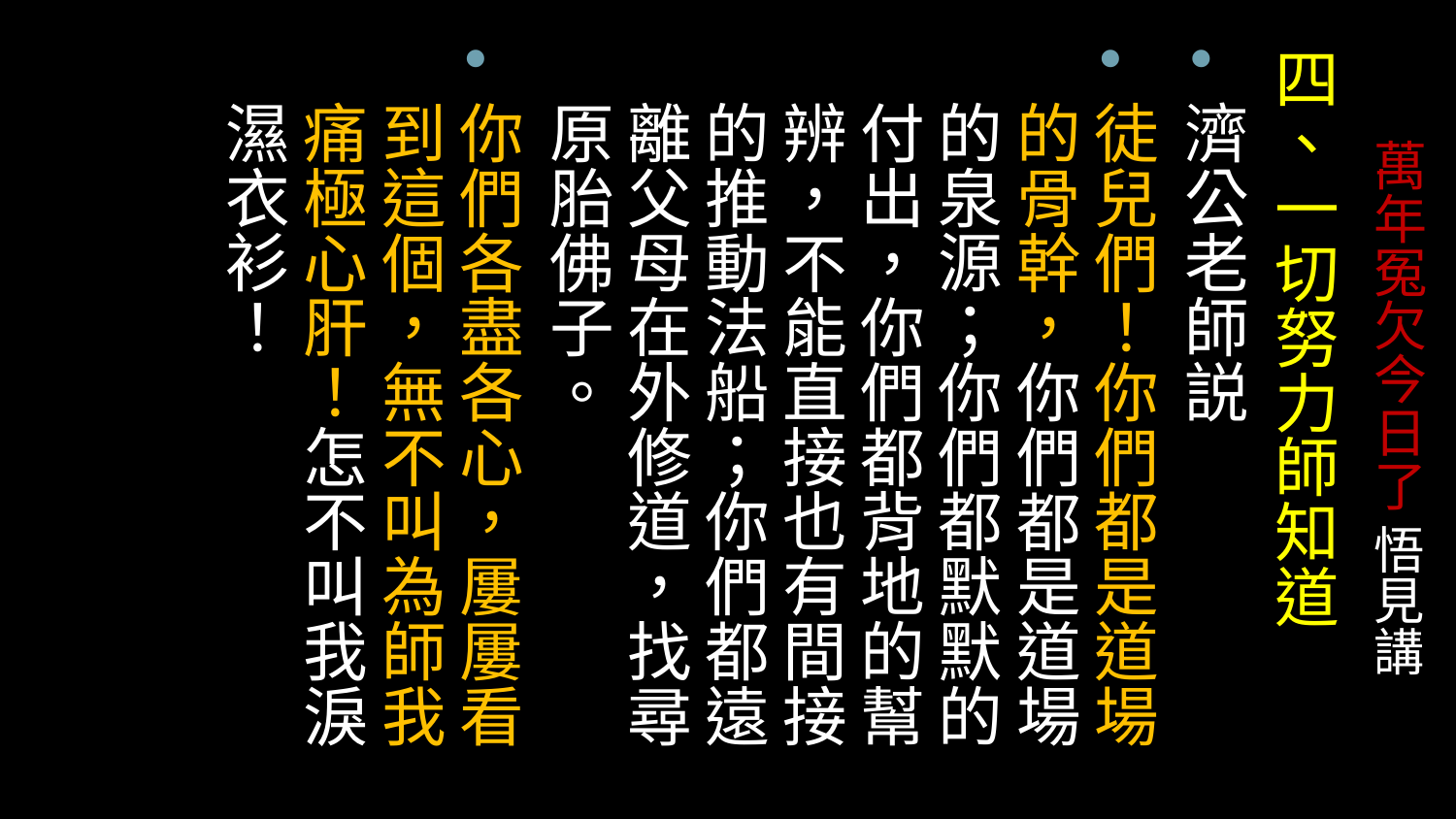

# 萬年冤欠今日了 悟見講
四、一切努力師知道
濟公老師説
徒兒們！你們都是道場的骨幹，你們都是道場的泉源；你們都默默的付出，你們都背地的幫辨，不能直接也有間接的推動法船；你們都遠離父母在外修道，找尋原胎佛子。
你們各盡各心，屢屢看到這個，無不叫為師我痛極心肝！怎不叫我淚濕衣衫！